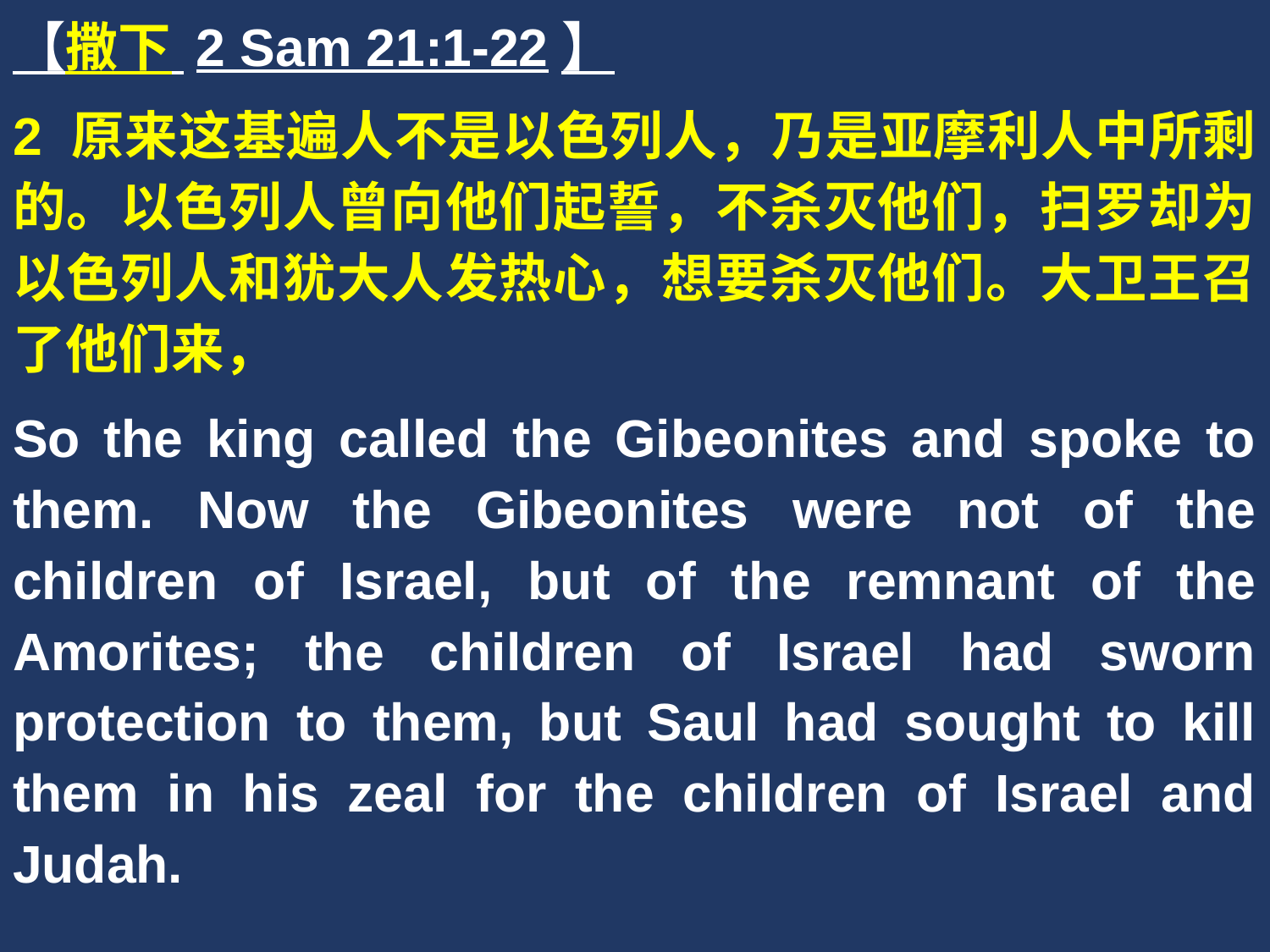

【撒下 2 Sam 21:1-22】
2 原来这基遍人不是以色列人，乃是亚摩利人中所剩的。以色列人曾向他们起誓，不杀灭他们，扫罗却为以色列人和犹大人发热心，想要杀灭他们。大卫王召了他们来，
So the king called the Gibeonites and spoke to them. Now the Gibeonites were not of the children of Israel, but of the remnant of the Amorites; the children of Israel had sworn protection to them, but Saul had sought to kill them in his zeal for the children of Israel and Judah.